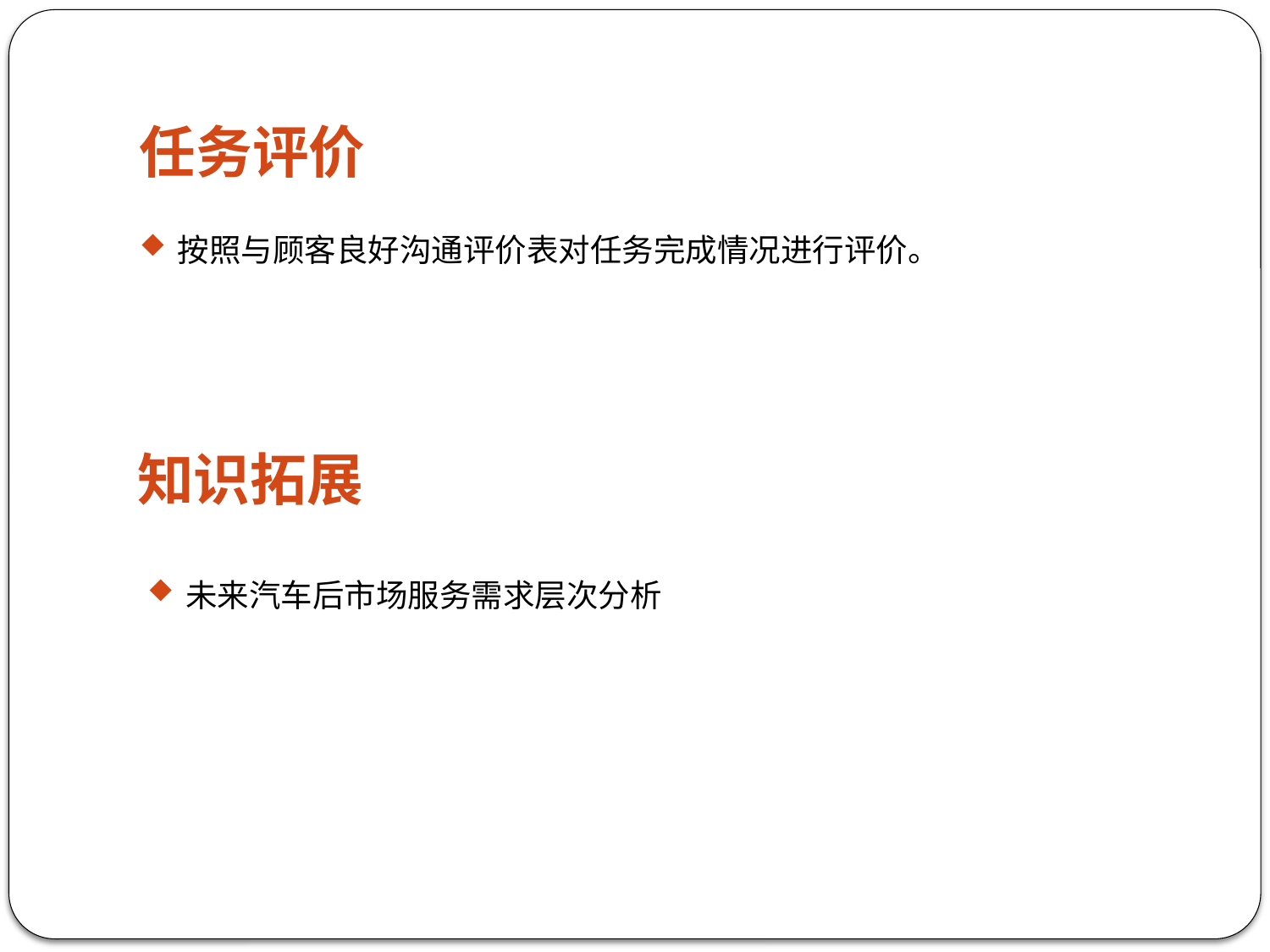

# 任务评价
按照与顾客良好沟通评价表对任务完成情况进行评价。
知识拓展
未来汽车后市场服务需求层次分析